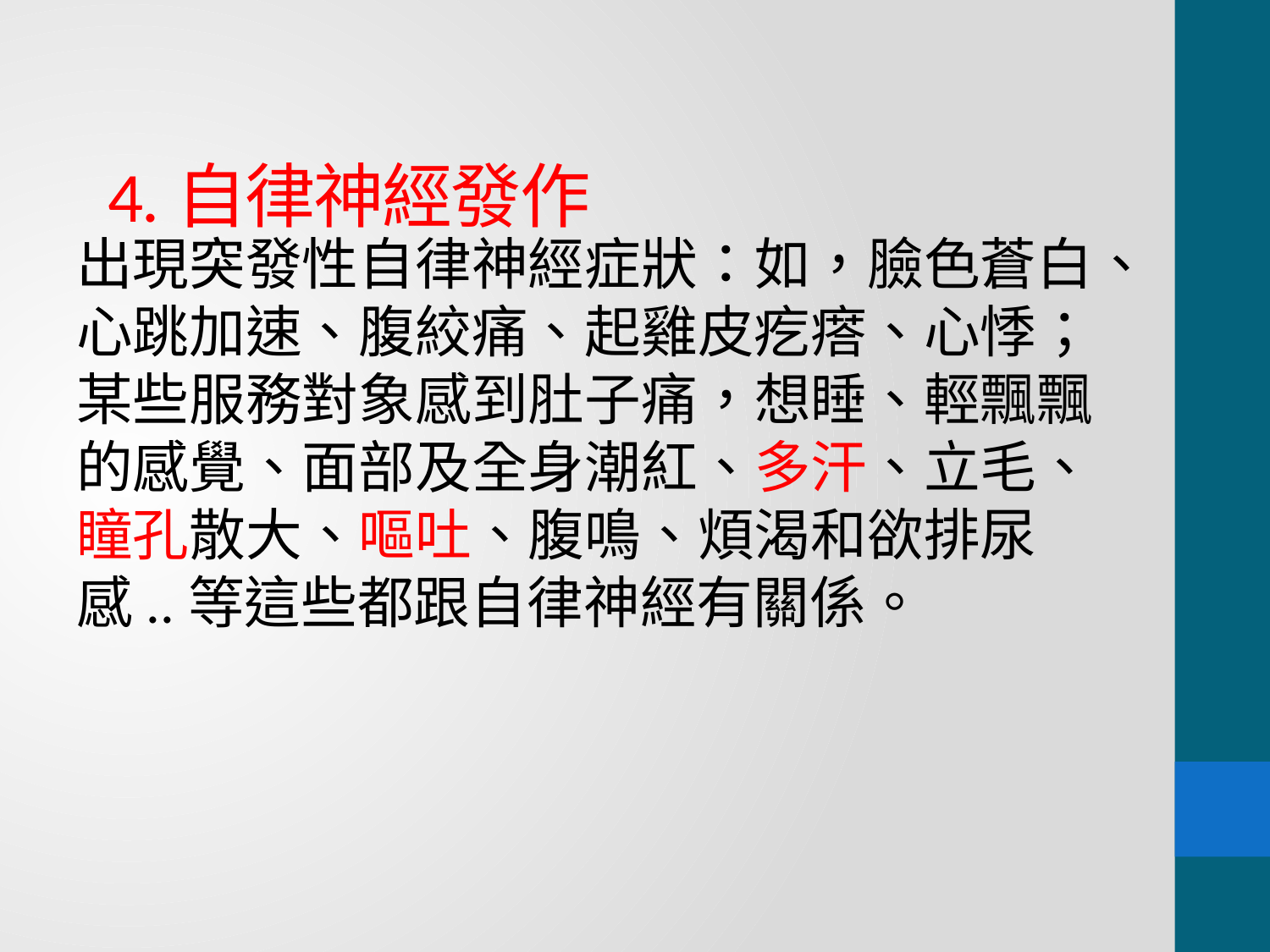

# 4.自律神經發作
出現突發性自律神經症狀：如，臉色蒼白、心跳加速、腹絞痛、起雞皮疙瘩、心悸；某些服務對象感到肚子痛，想睡、輕飄飄的感覺、面部及全身潮紅、多汗、立毛、瞳孔散大、嘔吐、腹鳴、煩渴和欲排尿感..等這些都跟自律神經有關係。